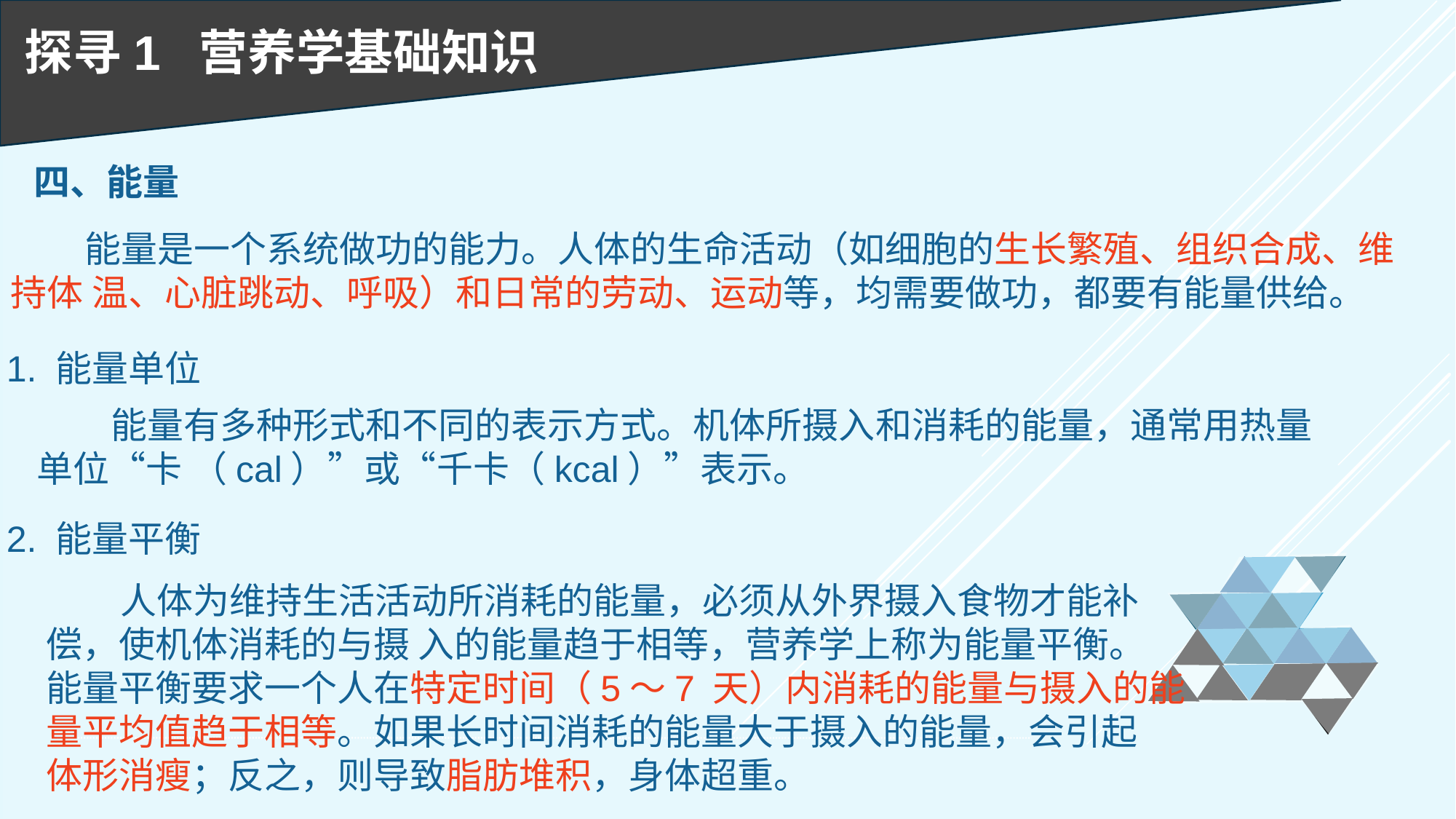

探寻1  营养学基础知识
四、能量

        能量是一个系统做功的能力。人体的生命活动（如细胞的生长繁殖、组织合成、维持体 温、心脏跳动、呼吸）和日常的劳动、运动等，均需要做功，都要有能量供给。
1. 能量单位
        能量有多种形式和不同的表示方式。机体所摄入和消耗的能量，通常用热量单位“卡 （cal）”或“千卡（kcal）”表示。
2. 能量平衡
        人体为维持生活活动所消耗的能量，必须从外界摄入食物才能补
偿，使机体消耗的与摄 入的能量趋于相等，营养学上称为能量平衡。
能量平衡要求一个人在特定时间（5～7 天）内消耗的能量与摄入的能
量平均值趋于相等。如果长时间消耗的能量大于摄入的能量，会引起
体形消瘦；反之，则导致脂肪堆积，身体超重。